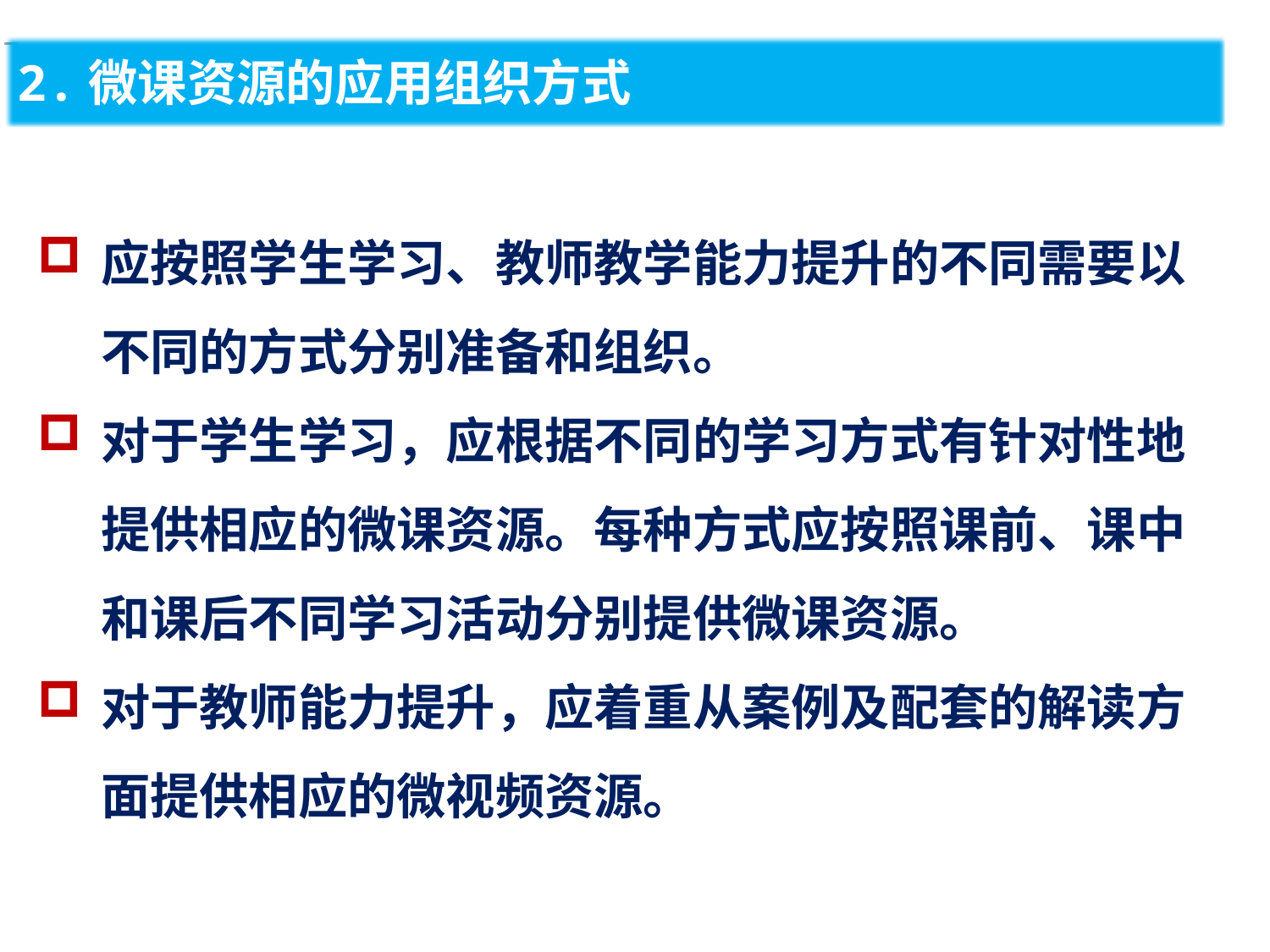

2.微课资源的应用组织方式
应按照学生学习、教师教学能力提升的不同需要以不同的方式分别准备和组织。
对于学生学习，应根据不同的学习方式有针对性地提供相应的微课资源。每种方式应按照课前、课中和课后不同学习活动分别提供微课资源。
对于教师能力提升，应着重从案例及配套的解读方面提供相应的微视频资源。